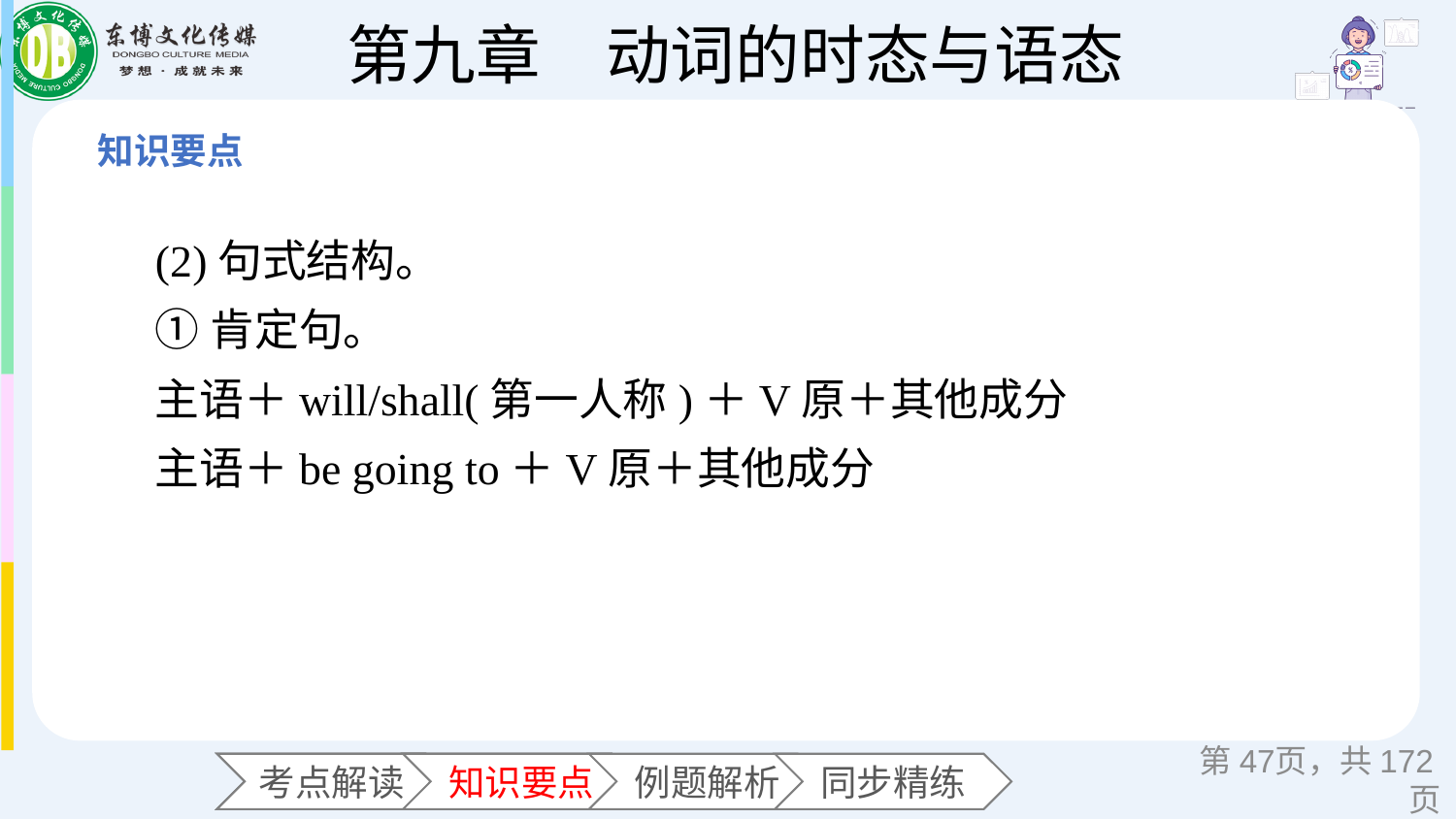

(2)句式结构。
①肯定句。
主语＋will/shall(第一人称)＋V原＋其他成分
主语＋be going to＋V原＋其他成分
第47页，共172页